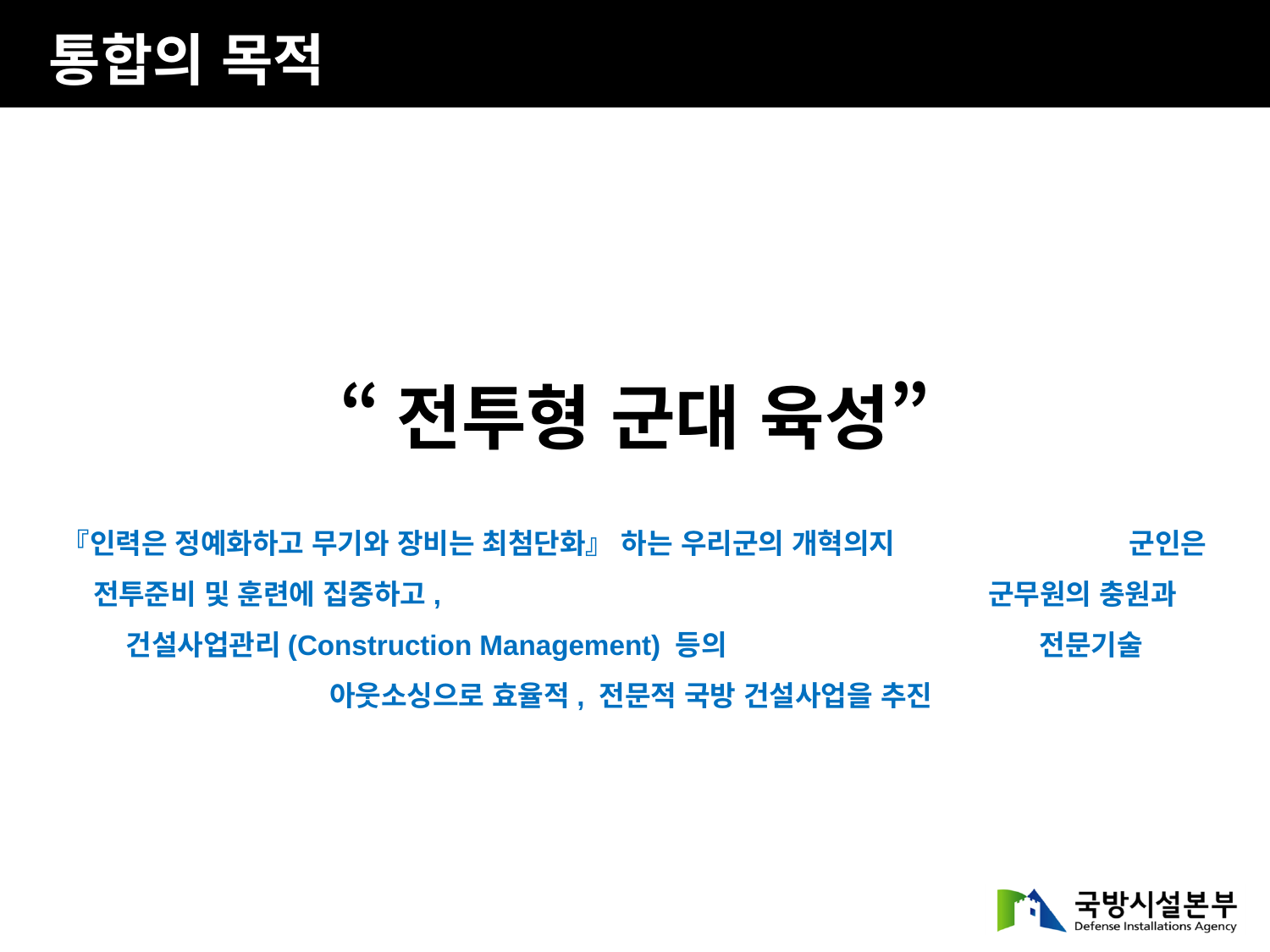

통합의 목적

“전투형 군대 육성”

『인력은 정예화하고 무기와 장비는 최첨단화』 하는 우리군의 개혁의지                              군인은 전투준비 및 훈련에 집중하고,                                                                     군무원의 충원과 건설사업관리(Construction Management) 등의                                        전문기술 아웃소싱으로 효율적, 전문적 국방 건설사업을 추진